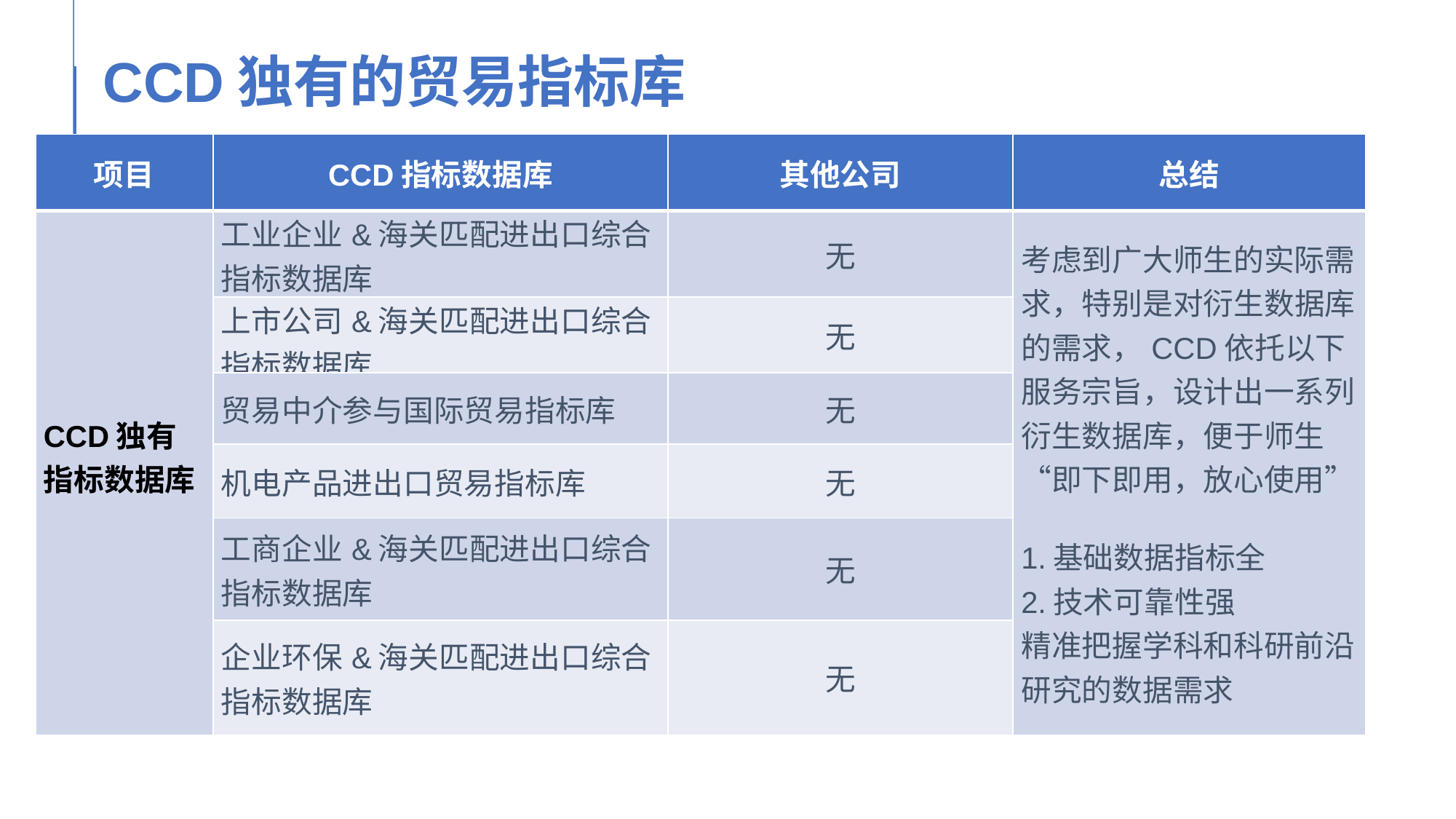

CCD独有的贸易指标库

| 项目 | CCD指标数据库 | 其他公司 | 总结 |
| --- | --- | --- | --- |
| CCD独有指标数据库 | 工业企业&海关匹配进出口综合指标数据库 | 无 | 考虑到广大师生的实际需求，特别是对衍生数据库的需求，CCD依托以下服务宗旨，设计出一系列衍生数据库，便于师生“即下即用，放心使用” 1.基础数据指标全 2.技术可靠性强 精准把握学科和科研前沿研究的数据需求 |
|  | 上市公司&海关匹配进出口综合指标数据库 | 无 |  |
|  | 贸易中介参与国际贸易指标库 | 无 |  |
|  | 机电产品进出口贸易指标库 | 无 |  |
|  | 工商企业&海关匹配进出口综合指标数据库 | 无 |  |
|  | 企业环保&海关匹配进出口综合指标数据库 | 无 |  |